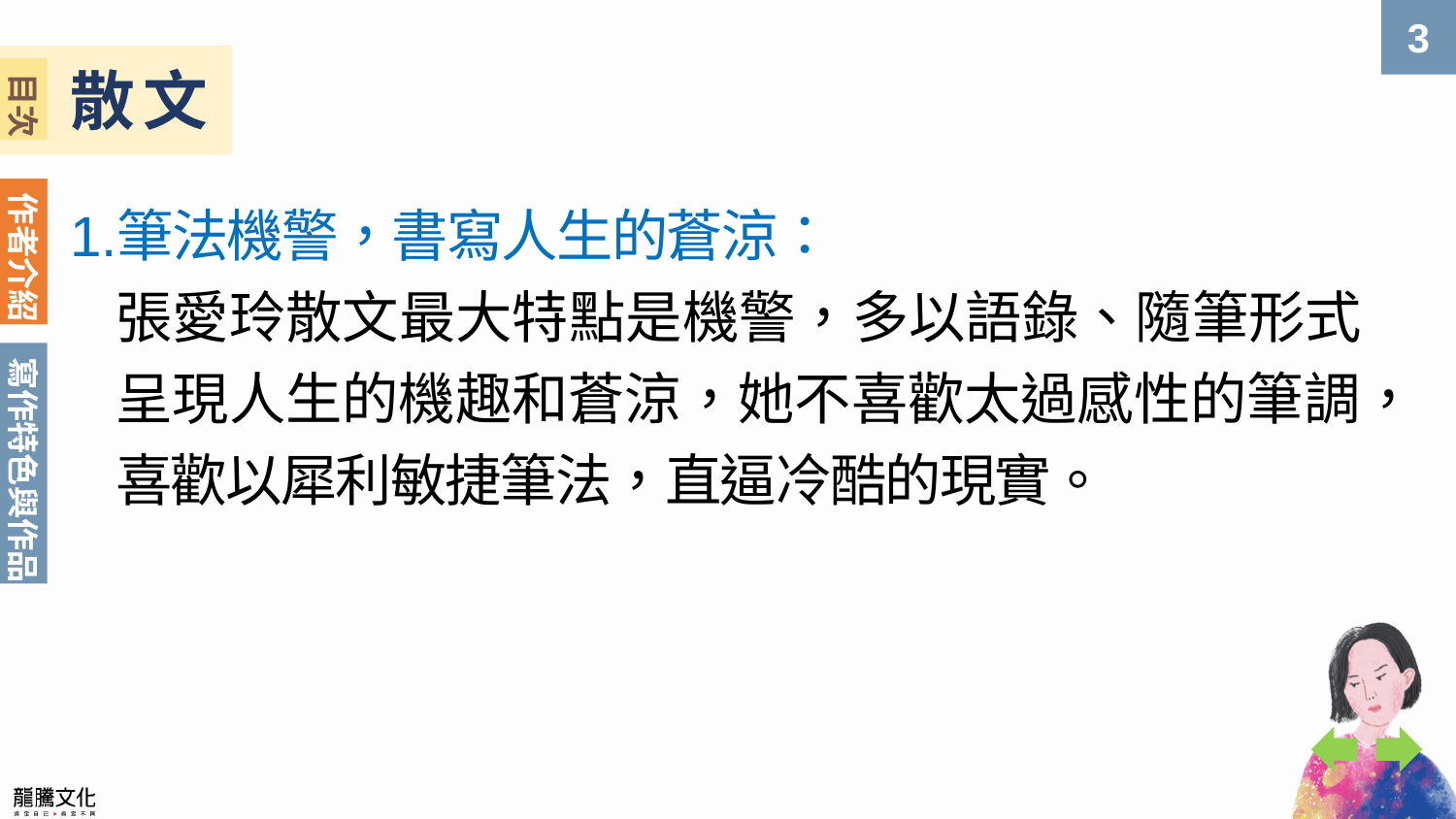

散文
目次
作者介紹
筆法機警，書寫人生的蒼涼：
張愛玲散文最大特點是機警，多以語錄、隨筆形式呈現人生的機趣和蒼涼，她不喜歡太過感性的筆調，喜歡以犀利敏捷筆法，直逼冷酷的現實。
寫作特色與作品